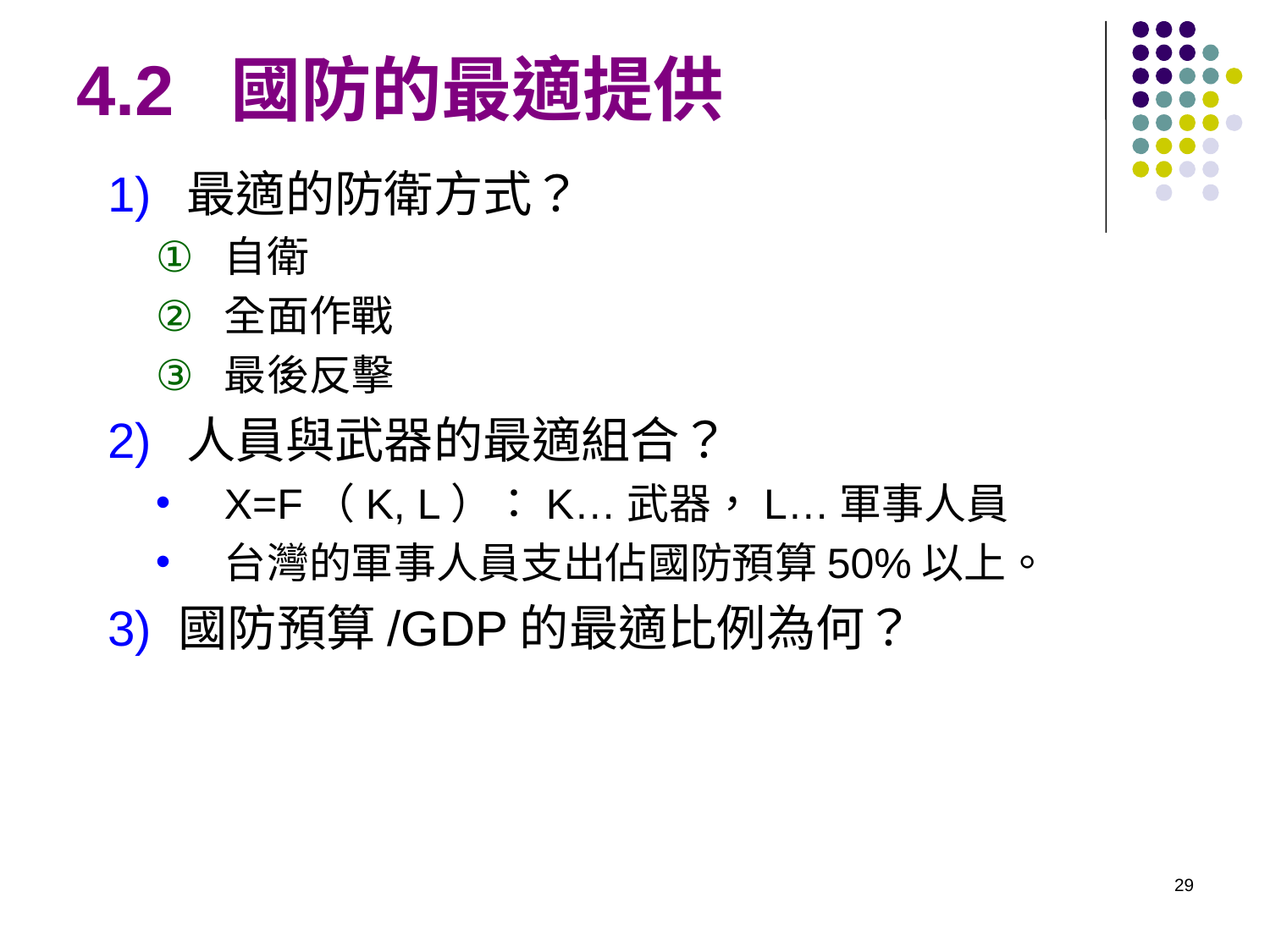

# 4.2  國防的最適提供
最適的防衛方式？
自衛
全面作戰
最後反擊
人員與武器的最適組合？
X=F（K, L）：K…武器，L…軍事人員
台灣的軍事人員支出佔國防預算50%以上。
國防預算/GDP的最適比例為何？

29